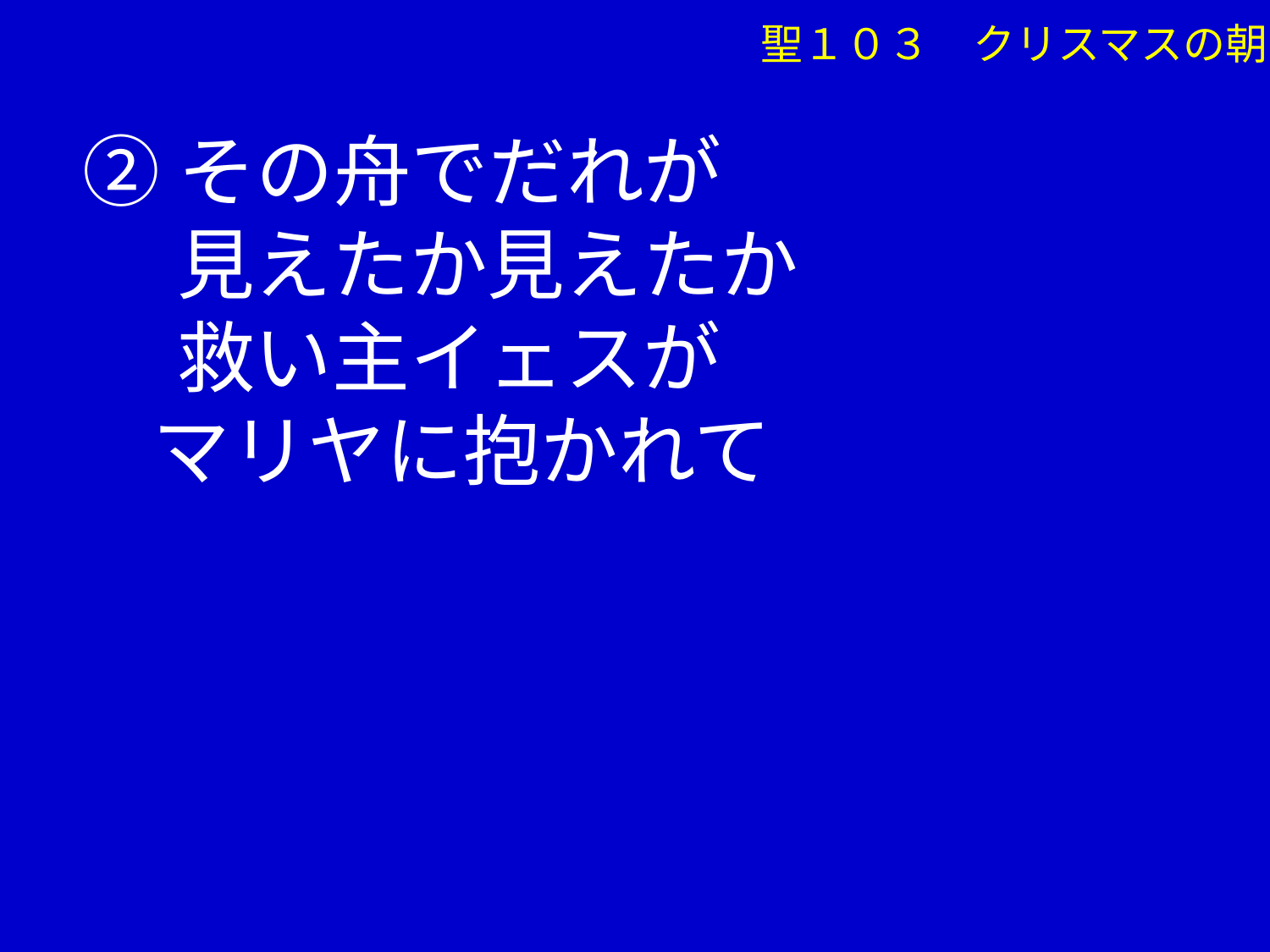

聖１０３　クリスマスの朝
➁その舟でだれが
　 見えたか見えたか
　 救い主イェスが
   マリヤに抱かれて